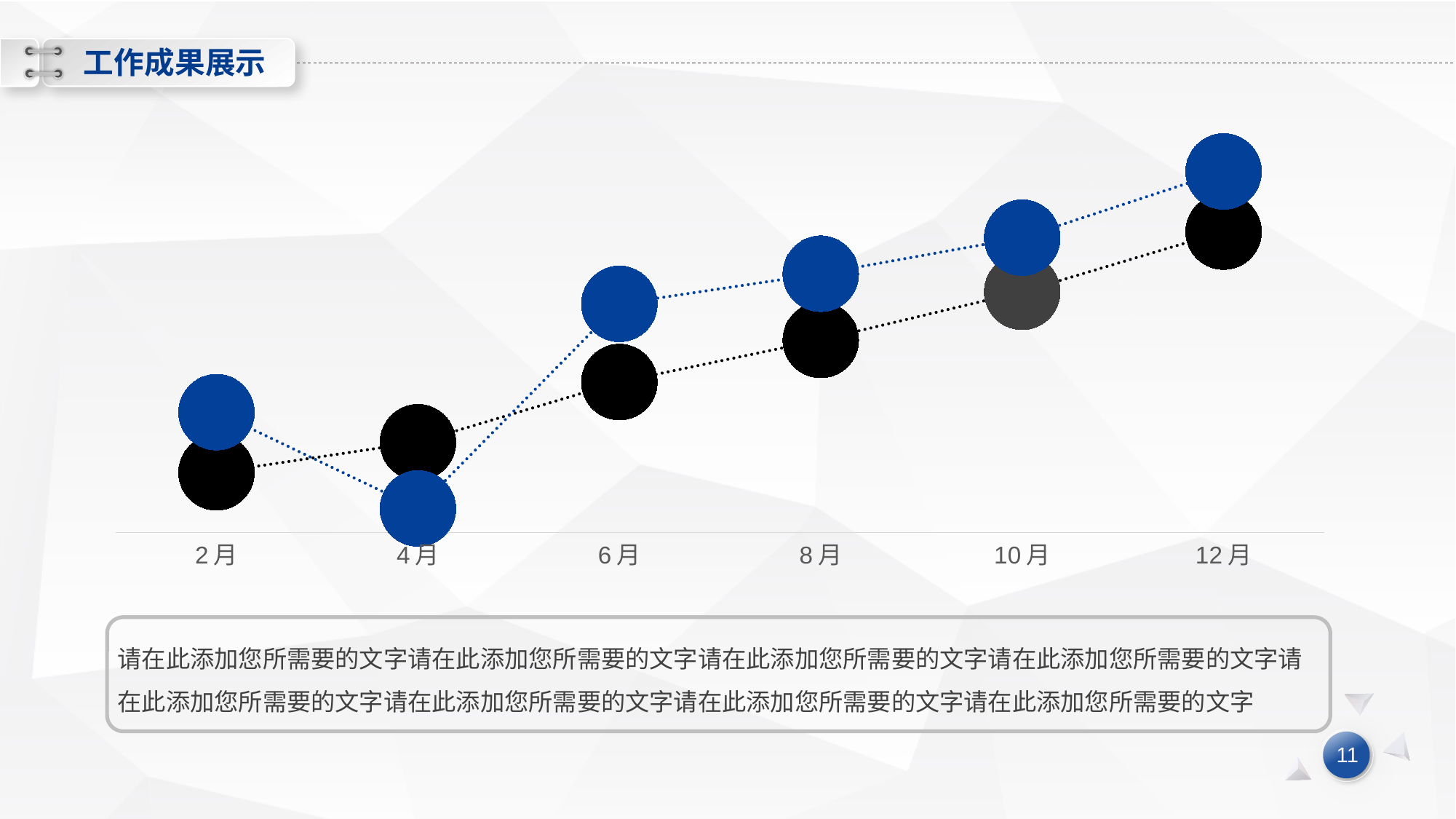

工作成果展示

### Chart

| Category | 系列 1 | 系列 2 |
|---|---|---|
| 2月 | 2.0 | 3.0 |
| 4月 | 2.5 | 1.4 |
| 6月 | 3.5 | 4.8 |
| 8月 | 4.2 | 5.3 |
| 10月 | 5.0 | 5.9 |
| 12月 | 6.0 | 7.0 |

请在此添加您所需要的文字请在此添加您所需要的文字请在此添加您所需要的文字请在此添加您所需要的文字请在此添加您所需要的文字请在此添加您所需要的文字请在此添加您所需要的文字请在此添加您所需要的文字
11